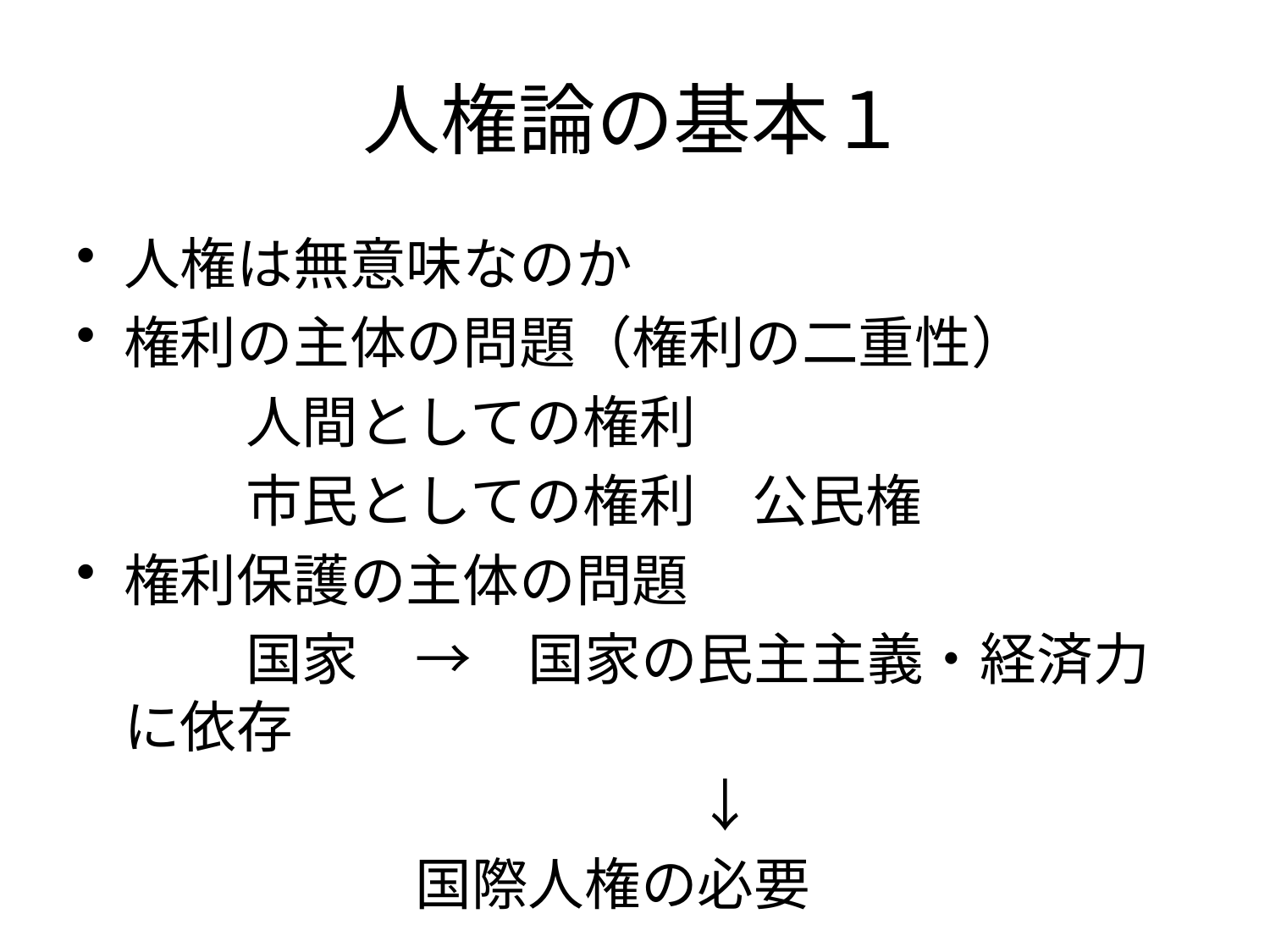

# 人権論の基本１
人権は無意味なのか
権利の主体の問題（権利の二重性）
　　　人間としての権利
　　　市民としての権利　公民権
権利保護の主体の問題
　　　国家　→　国家の民主主義・経済力に依存
　　　　　　　　　　　↓
　　　　　　国際人権の必要